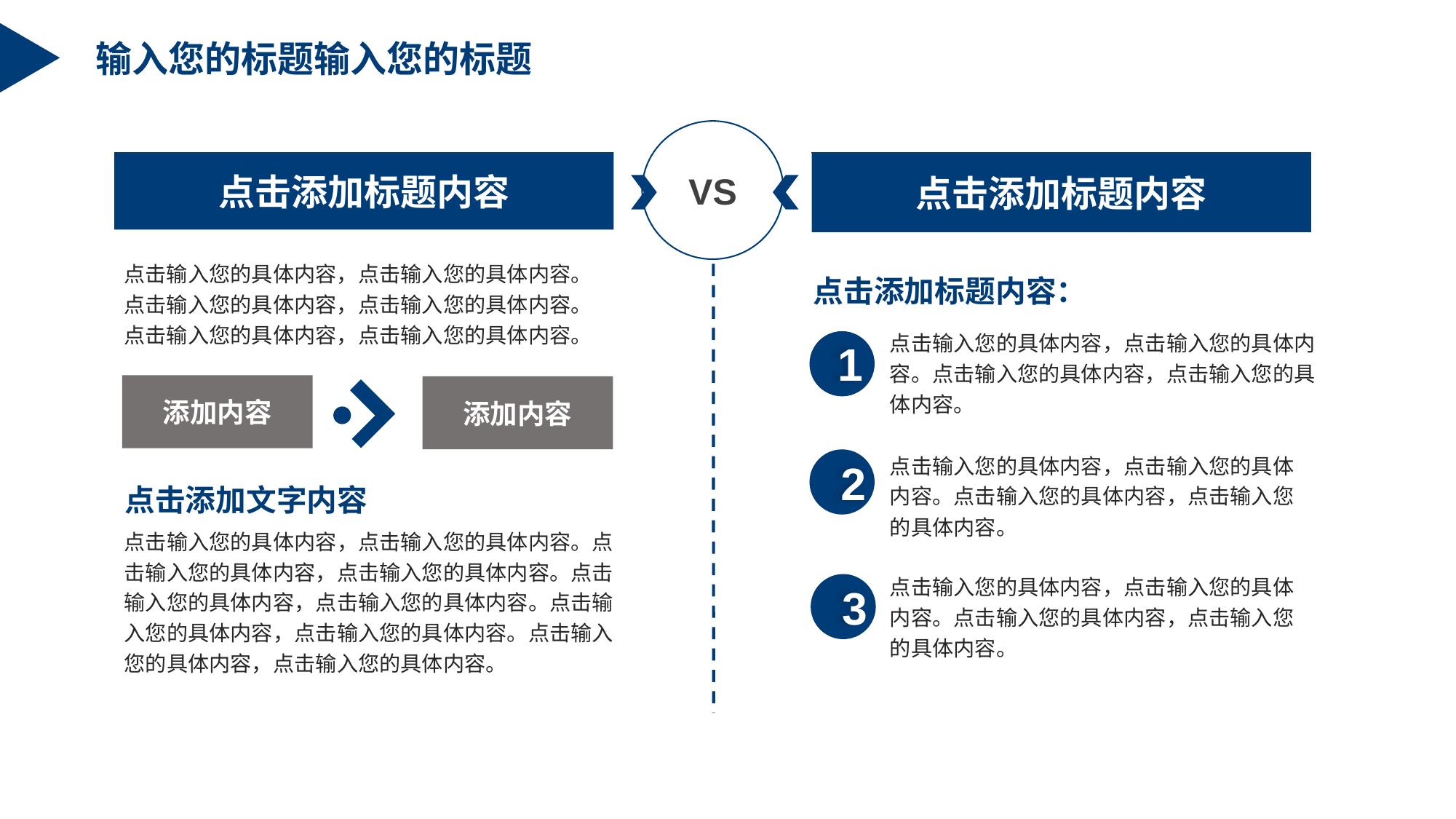

输入您的标题输入您的标题
VS
点击添加标题内容
点击添加标题内容

点击输入您的具体内容，点击输入您的具体内容。点击输入您的具体内容，点击输入您的具体内容。点击输入您的具体内容，点击输入您的具体内容。
点击添加标题内容：
点击输入您的具体内容，点击输入您的具体内容。点击输入您的具体内容，点击输入您的具体内容。
1

添加内容
添加内容

点击输入您的具体内容，点击输入您的具体内容。点击输入您的具体内容，点击输入您的具体内容。

2
点击添加文字内容
点击输入您的具体内容，点击输入您的具体内容。点击输入您的具体内容，点击输入您的具体内容。点击输入您的具体内容，点击输入您的具体内容。点击输入您的具体内容，点击输入您的具体内容。点击输入您的具体内容，点击输入您的具体内容。
点击输入您的具体内容，点击输入您的具体内容。点击输入您的具体内容，点击输入您的具体内容。

3